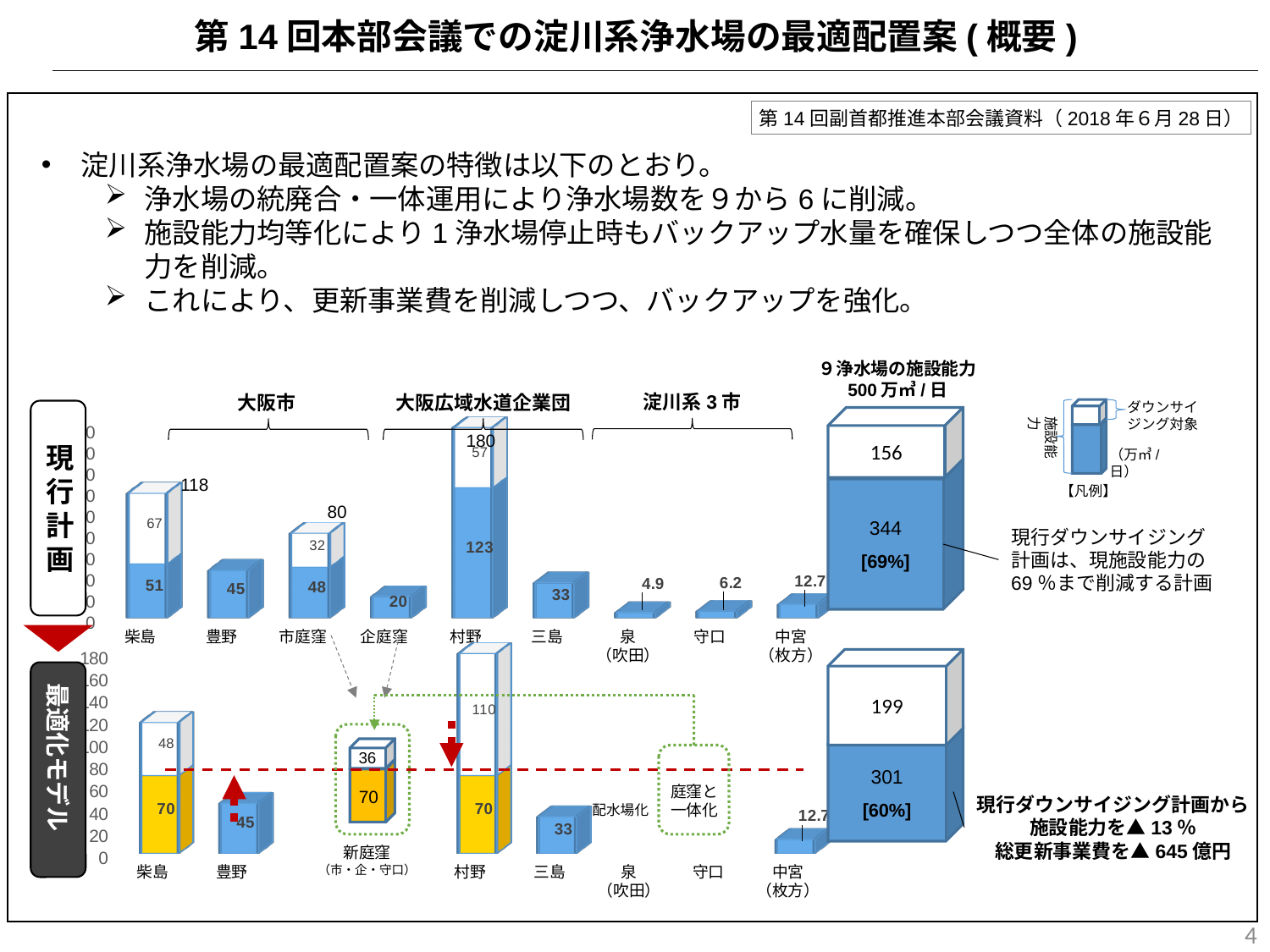

第14回本部会議での淀川系浄水場の最適配置案(概要)

第14回副首都推進本部会議資料（2018年６月28日）
淀川系浄水場の最適配置案の特徴は以下のとおり。
浄水場の統廃合・一体運用により浄水場数を９から6に削減。
施設能力均等化により1浄水場停止時もバックアップ水量を確保しつつ全体の施設能力を削減。
これにより、更新事業費を削減しつつ、バックアップを強化。

９浄水場の施設能力
500万㎥/日
淀川系3市
大阪市
大阪広域水道企業団
ダウンサイ
ジング対象

施設能力

（万㎥/日）
【凡例】
現行計画

[unsupported chart]

156
180
344

[69%]
118
80
現行ダウンサイジング計画は、現施設能力の69％まで削減する計画

[unsupported chart]

199
最適化モデル

301

[60%]

36

庭窪と
一体化
70
現行ダウンサイジング計画から
施設能力を▲13％
総更新事業費を▲645億円
配水場化
新庭窪
（市・企・守口）
4